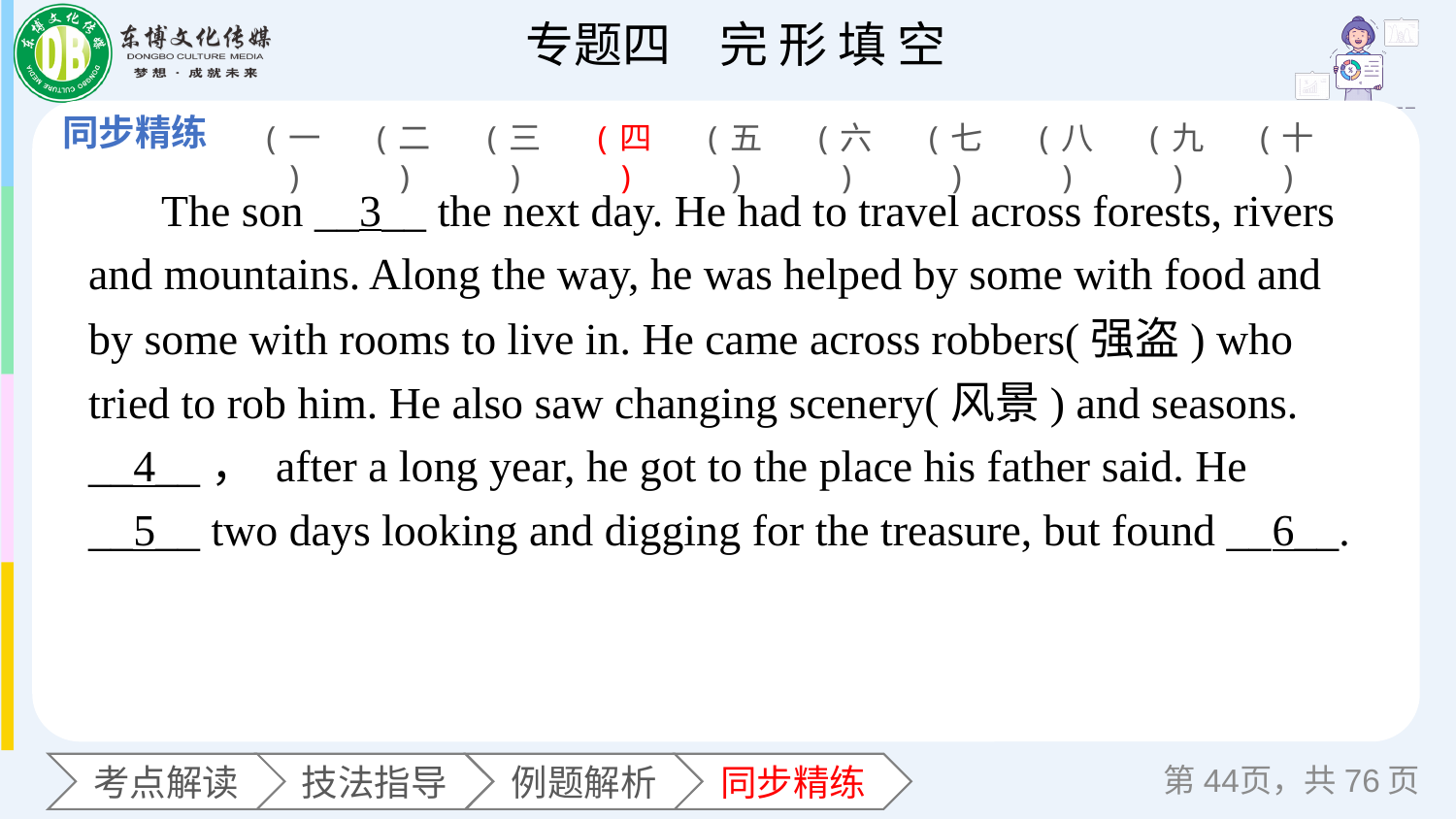

(一)
(二)
(三)
(四)
(五)
(六)
(七)
(八)
(九)
(十)
The son __3__ the next day. He had to travel across forests, rivers and mountains. Along the way, he was helped by some with food and by some with rooms to live in. He came across robbers(强盗) who tried to rob him. He also saw changing scenery(风景) and seasons. __4__， after a long year, he got to the place his father said. He __5__ two days looking and digging for the treasure, but found __6__.
第44页，共76页